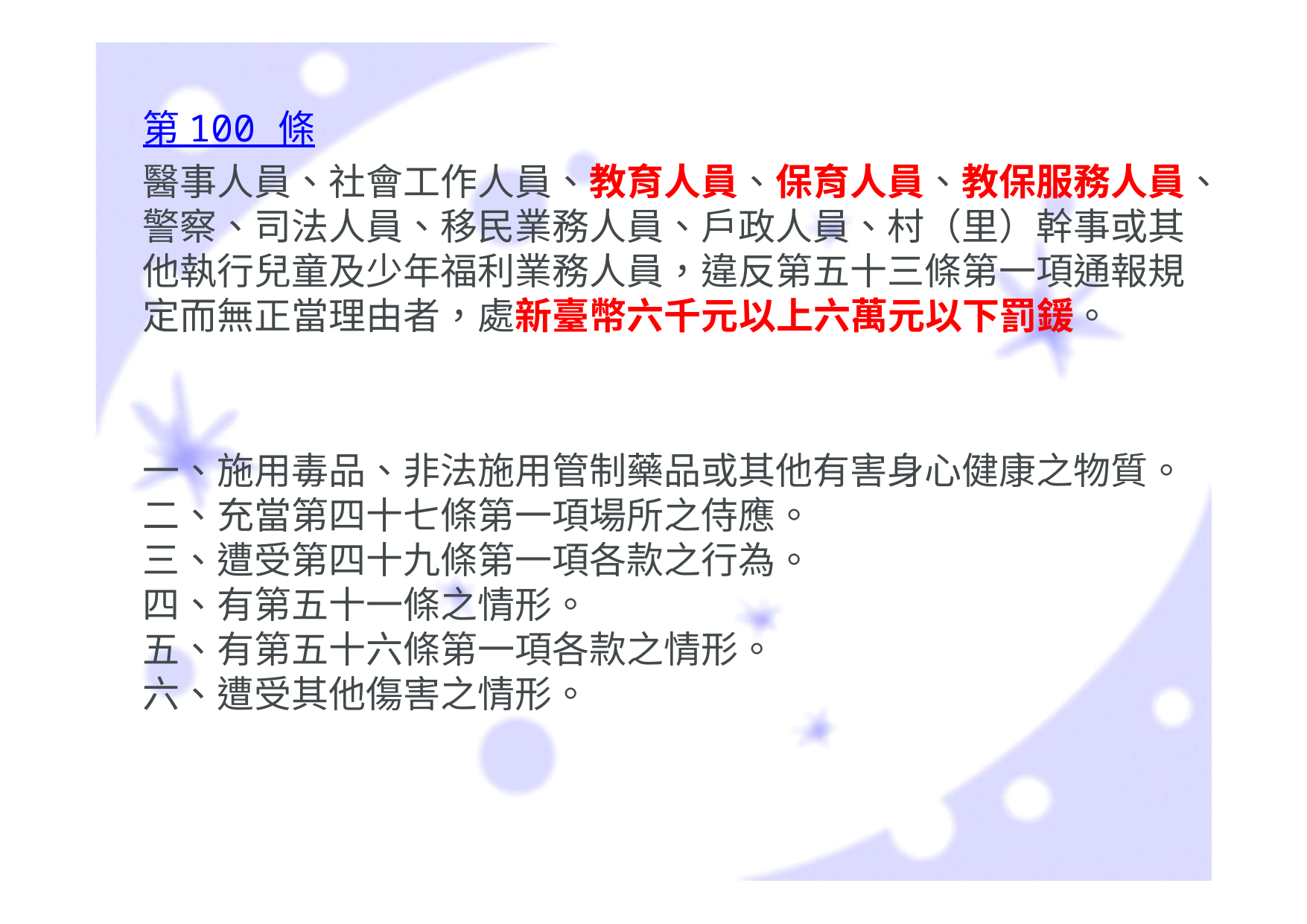

第 100 條
醫事人員、社會工作人員、教育人員、保育人員、教保服務人員、警察、司法人員、移民業務人員、戶政人員、村（里）幹事或其他執行兒童及少年福利業務人員，違反第五十三條第一項通報規定而無正當理由者，處新臺幣六千元以上六萬元以下罰鍰。
一、施用毒品、非法施用管制藥品或其他有害身心健康之物質。
二、充當第四十七條第一項場所之侍應。
三、遭受第四十九條第一項各款之行為。
四、有第五十一條之情形。
五、有第五十六條第一項各款之情形。
六、遭受其他傷害之情形。